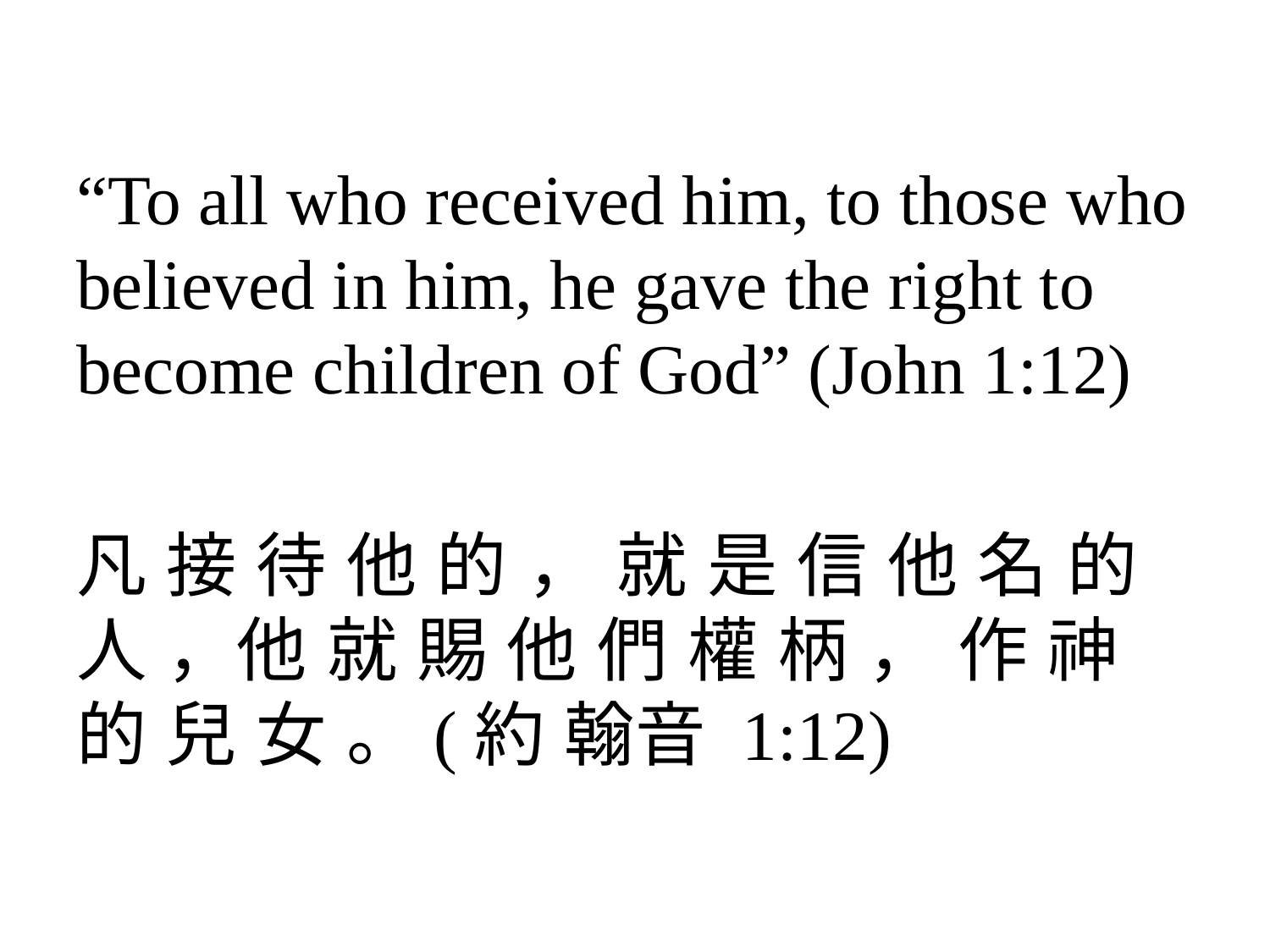

#
“To all who received him, to those who believed in him, he gave the right to become children of God” (John 1:12)

凡 接 待 他 的 ， 就 是 信 他 名 的 人 ，他 就 賜 他 們 權 柄 ， 作 神 的 兒 女 。(約 翰音 1:12)